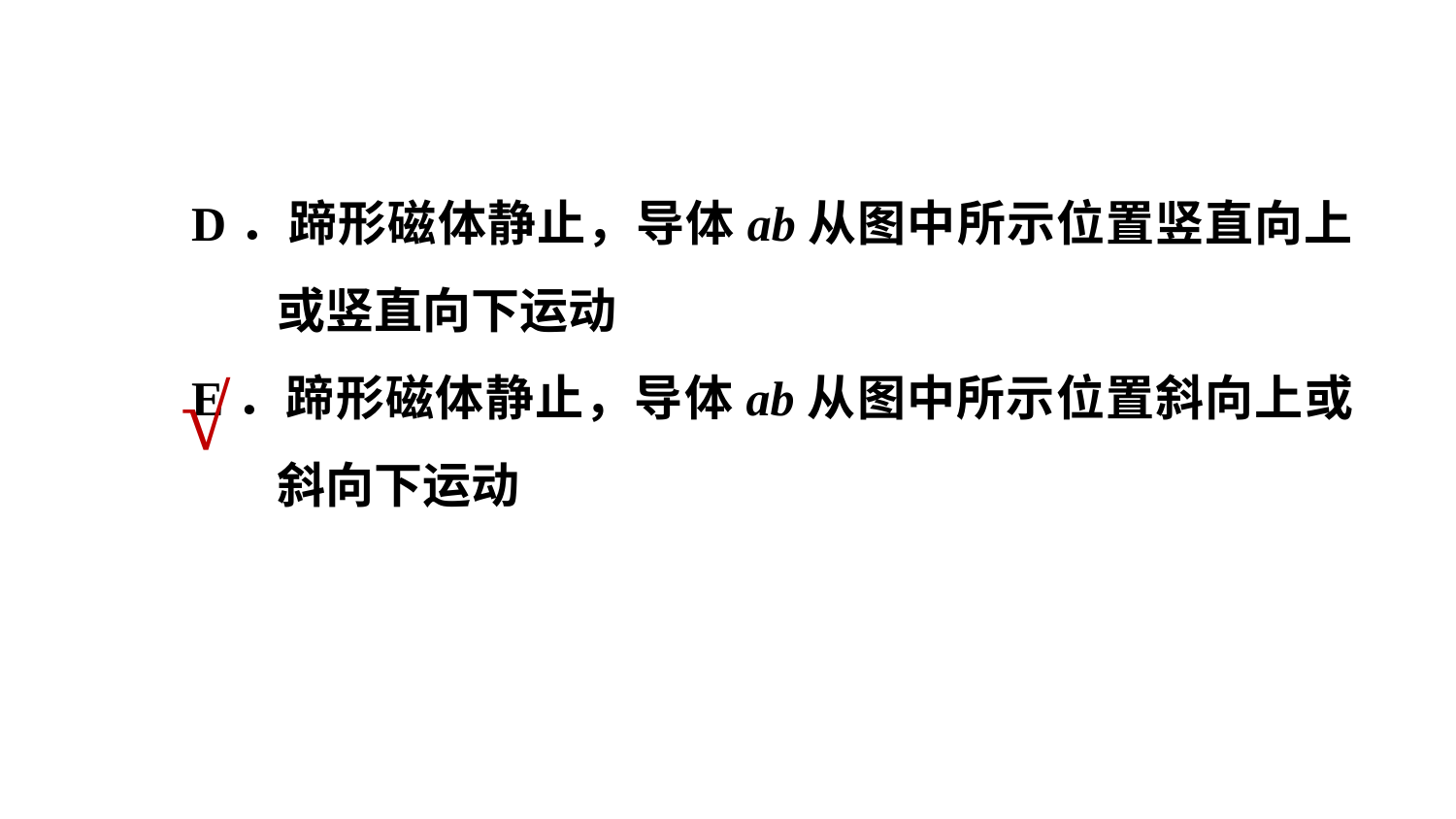

D．蹄形磁体静止，导体ab从图中所示位置竖直向上或竖直向下运动
E．蹄形磁体静止，导体ab从图中所示位置斜向上或斜向下运动
√